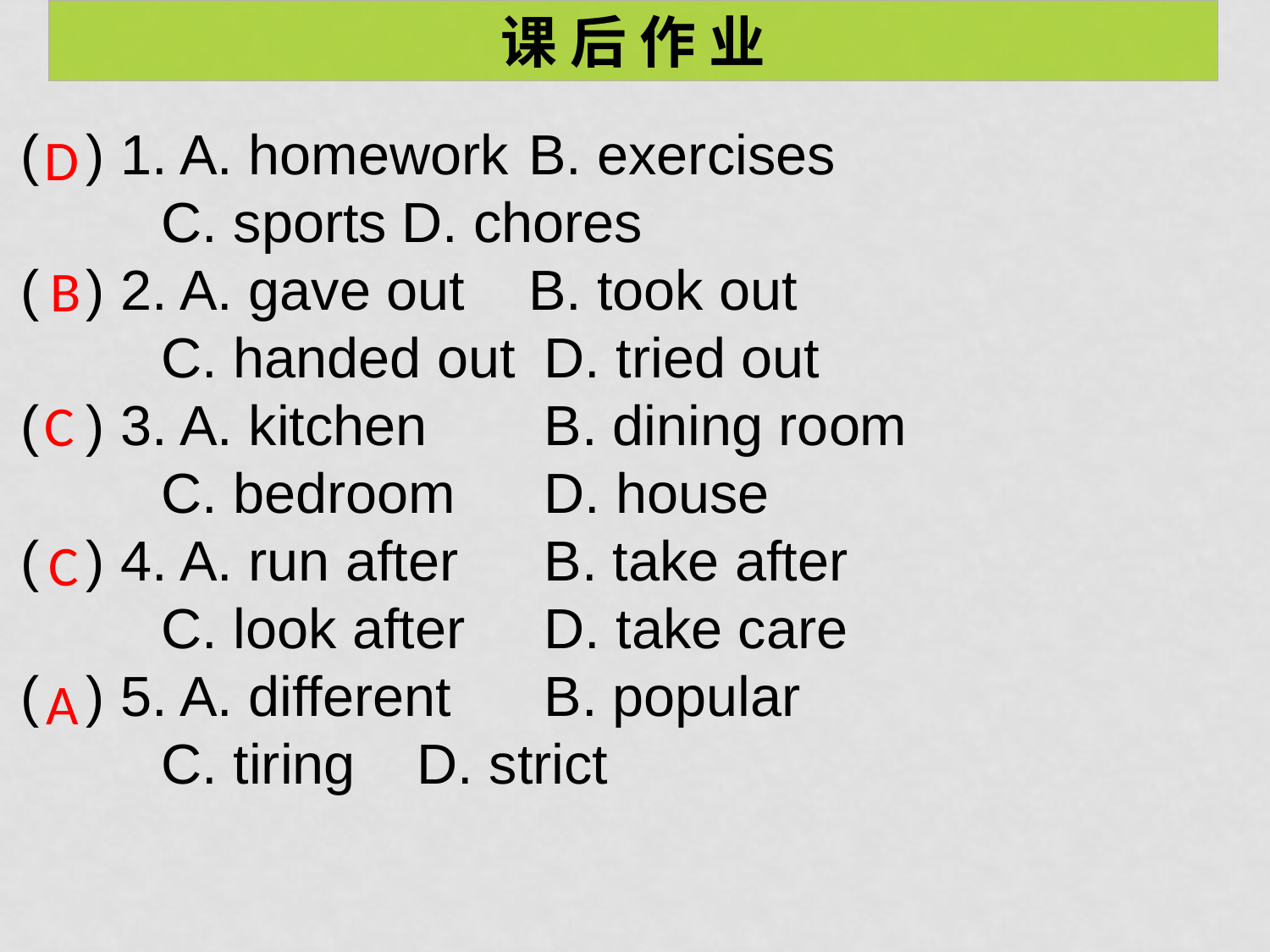

课 后 作 业
(   ) 1. A. homework	B. exercises
         C. sports	D. chores
(   ) 2. A. gave out	B. took out
         C. handed out	 D. tried out
(   ) 3. A. kitchen	 B. dining room
         C. bedroom	 D. house
(   ) 4. A. run after	 B. take after
         C. look after	 D. take care
(   ) 5. A. different 	 B. popular
         C. tiring	 D. strict
D
B
C
C
A